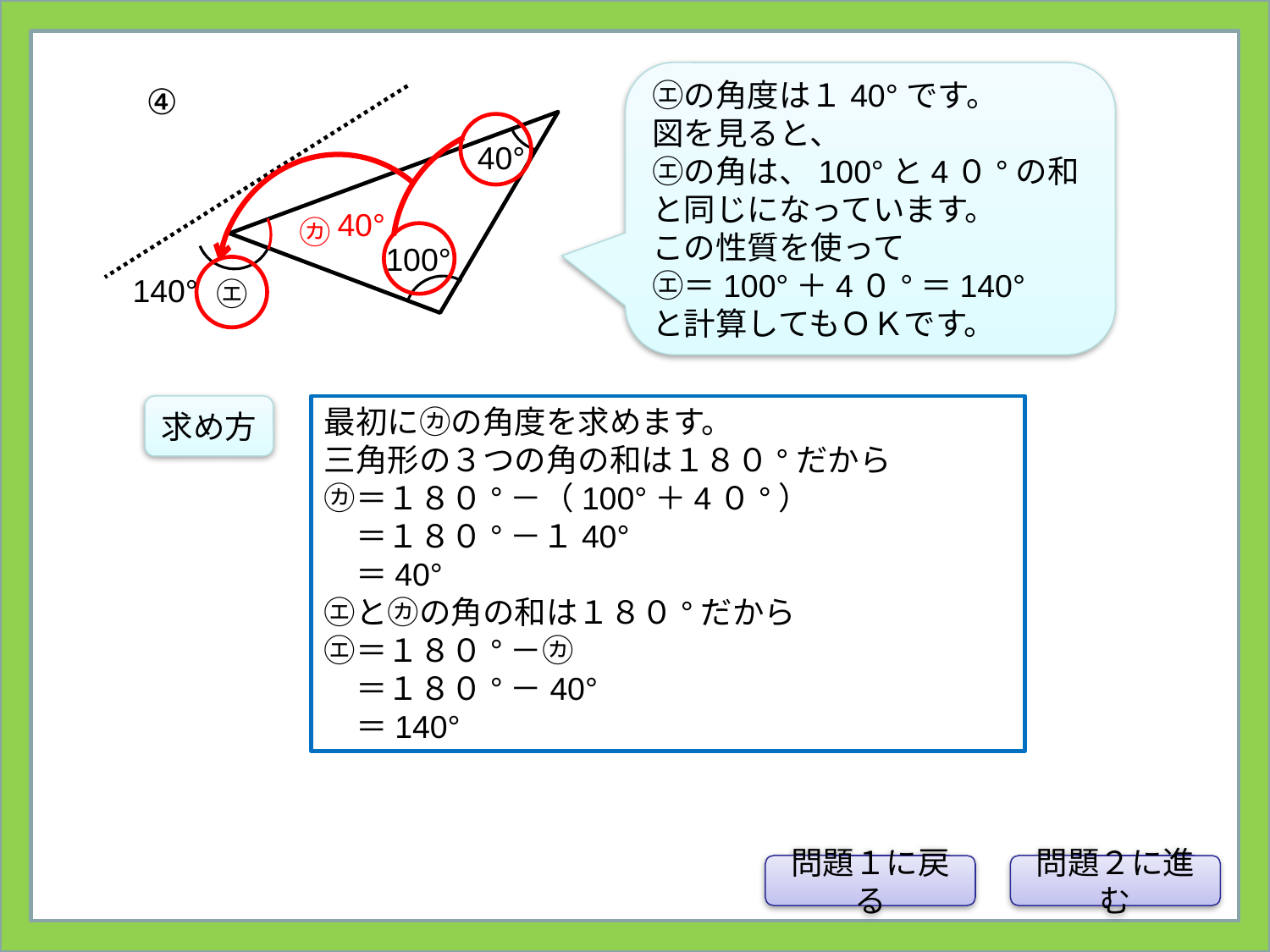

㋓の角度は１40°です。
図を見ると、
㋓の角は、100°と4０°の和と同じになっています。
この性質を使って
㋓＝100°＋4０°＝140°
と計算してもＯＫです。
④

40°

100°
㋓

40°
㋕

140°
求め方
最初に㋕の角度を求めます。
三角形の３つの角の和は１８０°だから
㋕＝１８０°－（100°＋4０°）
　＝１８０°－１40°
　＝40°
㋓と㋕の角の和は１８０°だから
㋓＝１８０°－㋕
　＝１８０°－40°
　＝140°
問題１に戻る
問題２に進む